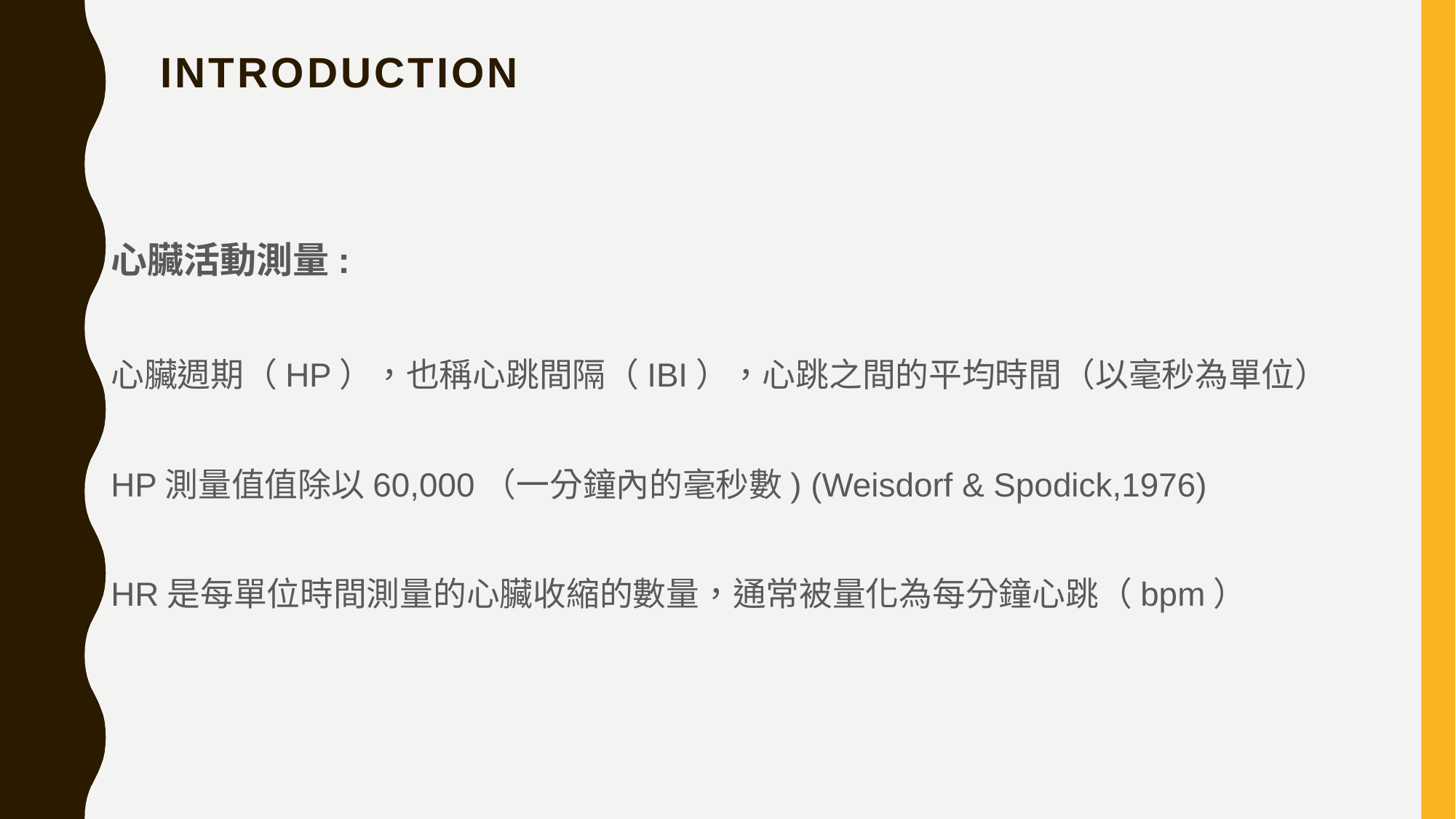

# Introduction
心臟活動測量:

心臟週期（HP），也稱心跳間隔（IBI），心跳之間的平均時間（以毫秒為單位）

HP測量值​​值除以60,000（一分鐘內的毫秒數) (Weisdorf & Spodick,1976)

HR是每單位時間測量的心臟收縮的數量，通常被量化為每分鐘心跳（bpm）